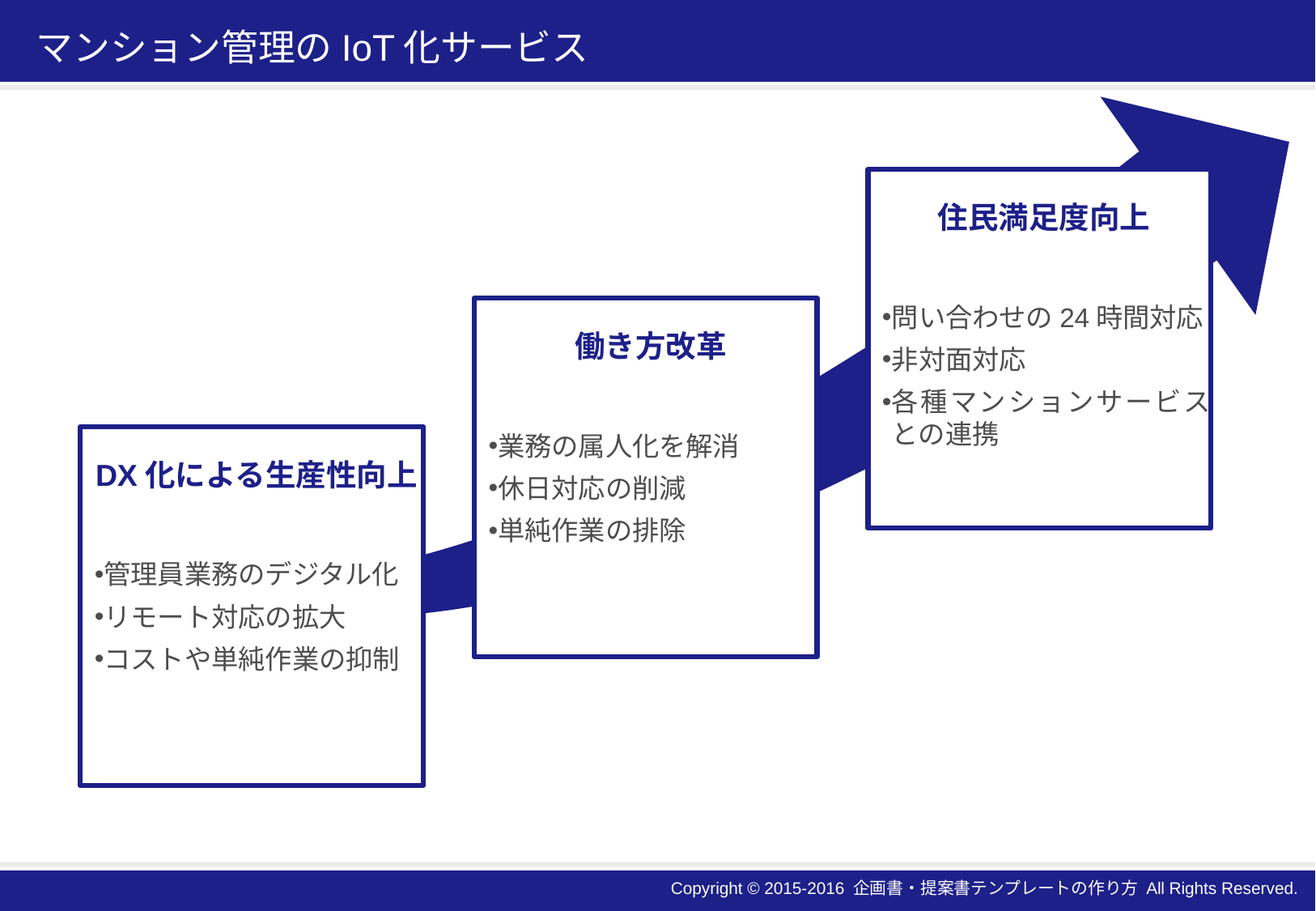

# マンション管理のIoT化サービス

住民満足度向上

問い合わせの24時間対応
非対面対応
各種マンションサービスとの連携
働き方改革

業務の属人化を解消
休日対応の削減
単純作業の排除
DX化による生産性向上

管理員業務のデジタル化
リモート対応の拡大
コストや単純作業の抑制